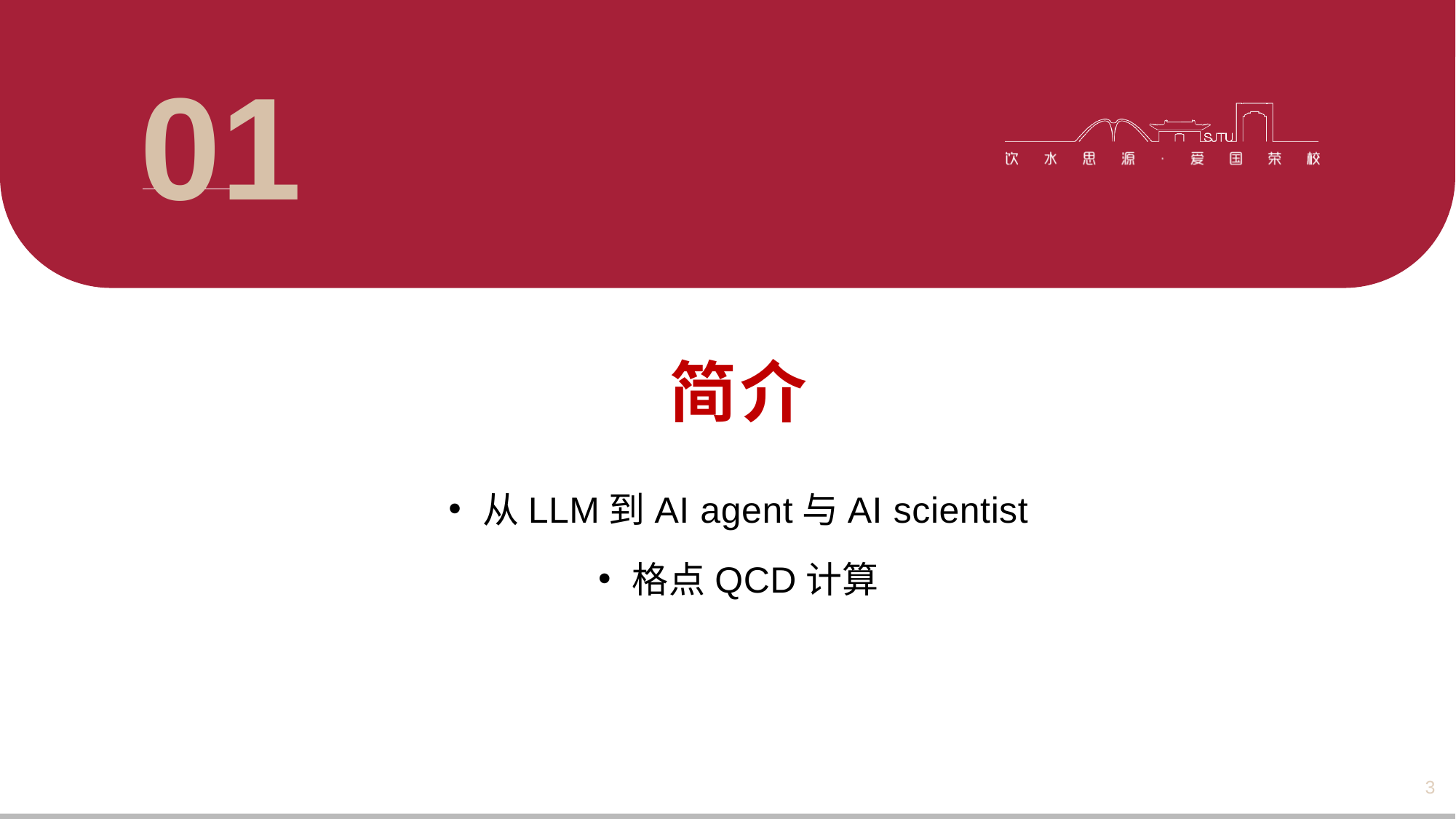

01
# 简介
从LLM到AI agent与AI scientist
格点QCD计算
3